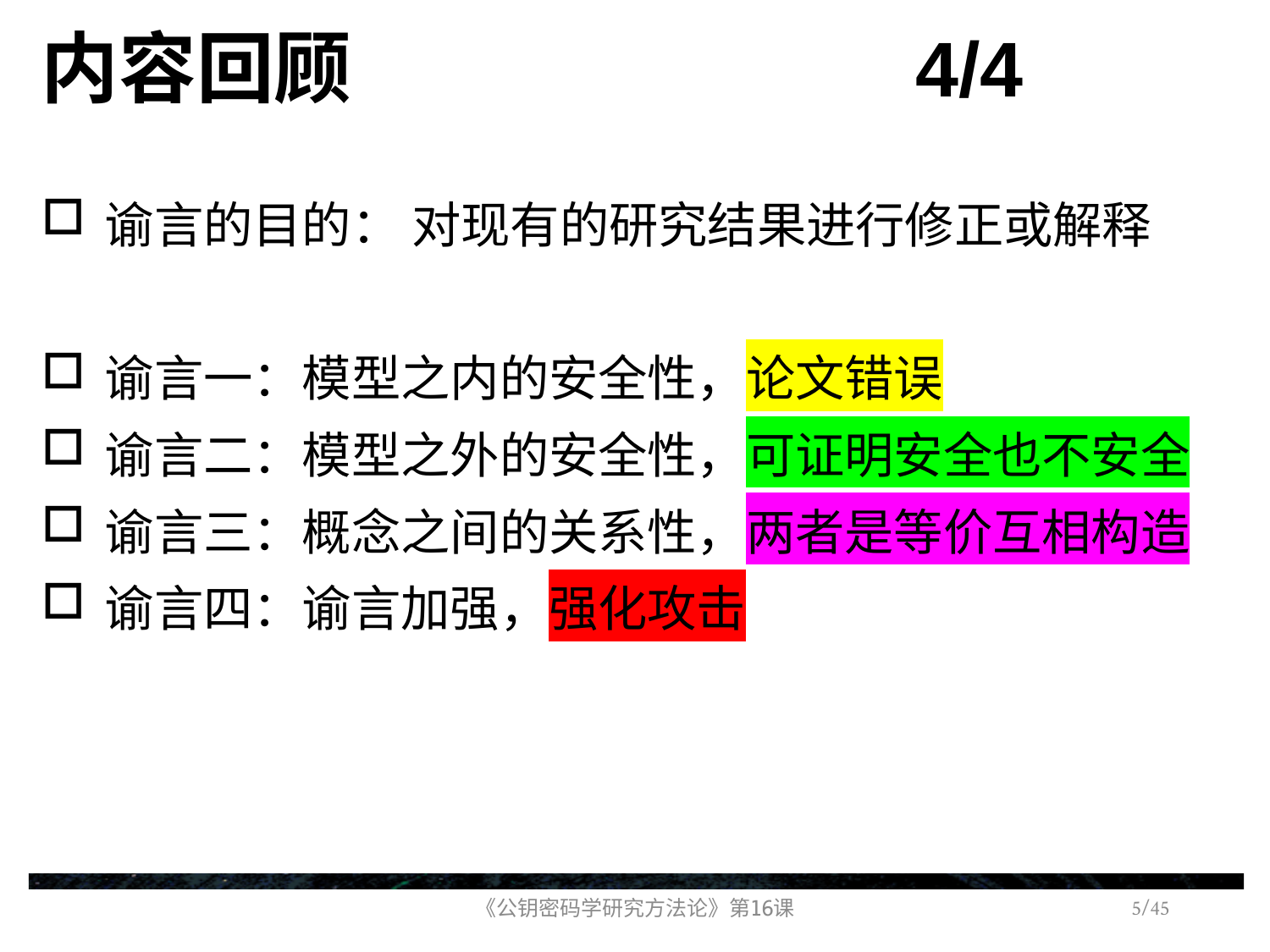

# 内容回顾                               4/4
谕言的目的： 对现有的研究结果进行修正或解释

谕言一：模型之内的安全性，论文错误
谕言二：模型之外的安全性，可证明安全也不安全
谕言三：概念之间的关系性，两者是等价互相构造
谕言四：谕言加强，强化攻击
《公钥密码学研究方法论》第16课
5/45